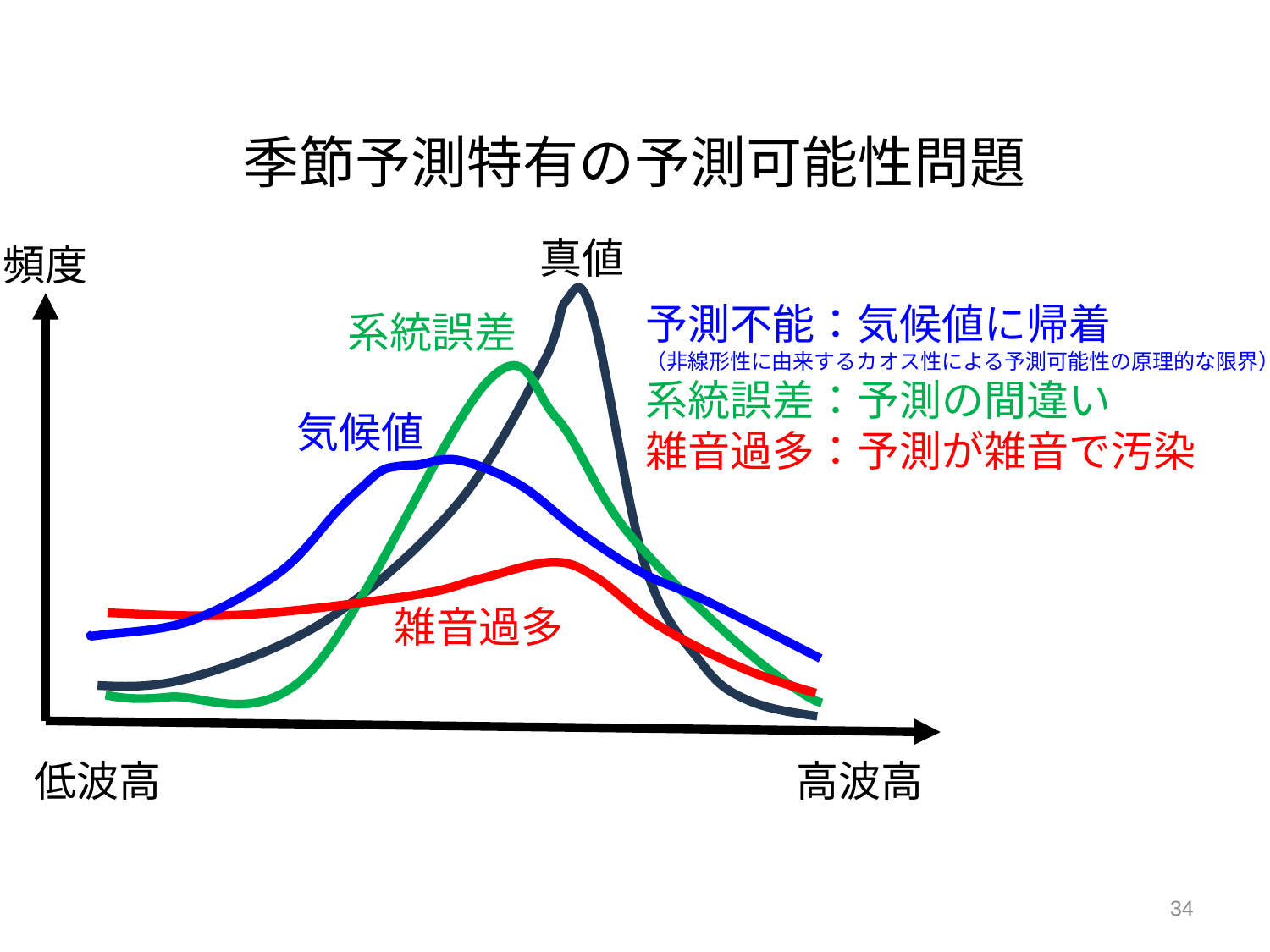

# 季節予測特有の予測可能性問題
真値
頻度

予測不能：気候値に帰着
（非線形性に由来するカオス性による予測可能性の原理的な限界）
系統誤差：予測の間違い
雑音過多：予測が雑音で汚染
系統誤差

気候値

雑音過多
低波高　　　　　　　　　　　　　　　高波高
34